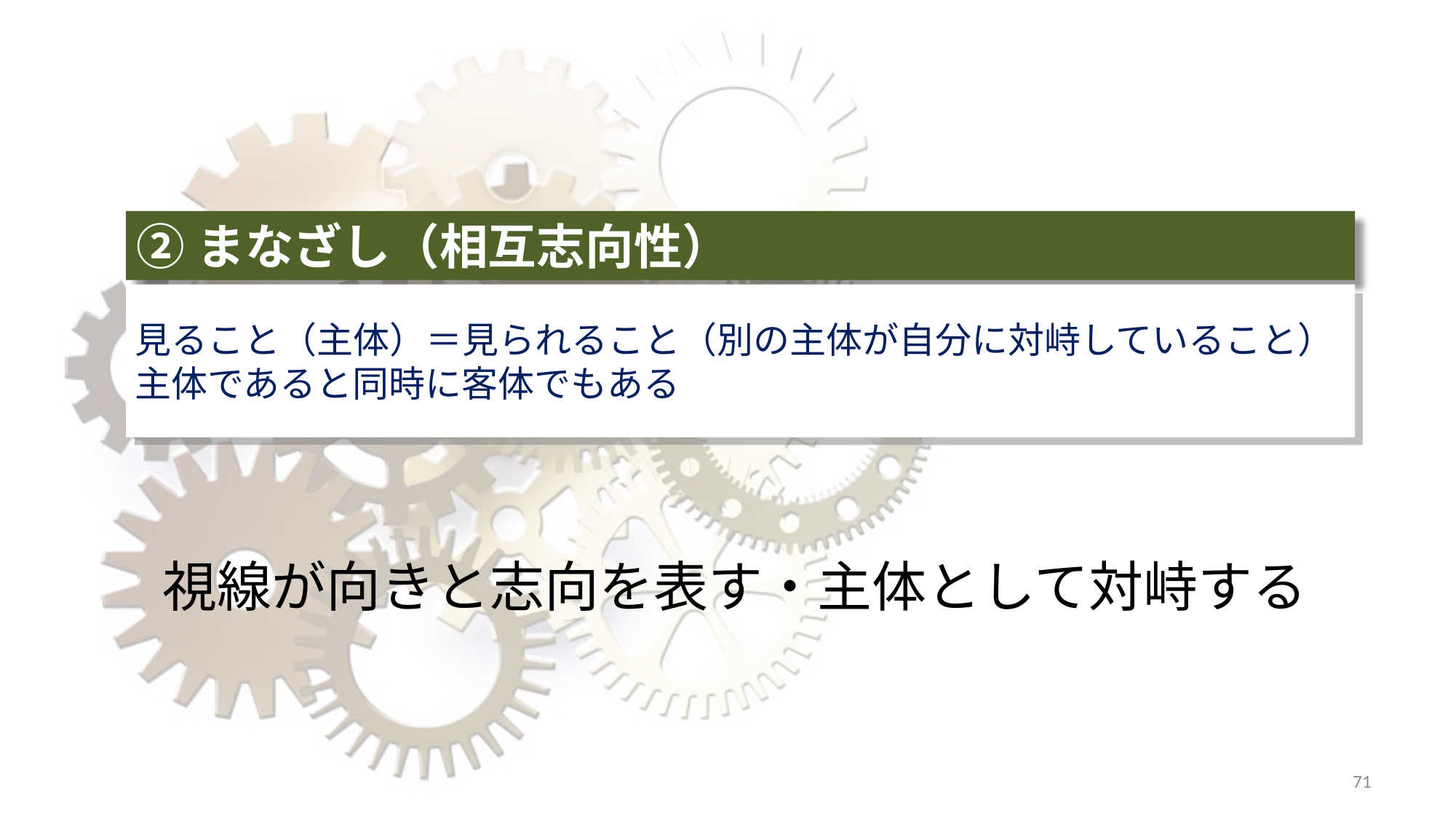

②まなざし（相互志向性）
見ること（主体）＝見られること（別の主体が自分に対峙していること）主体であると同時に客体でもある
視線が向きと志向を表す・主体として対峙する
71